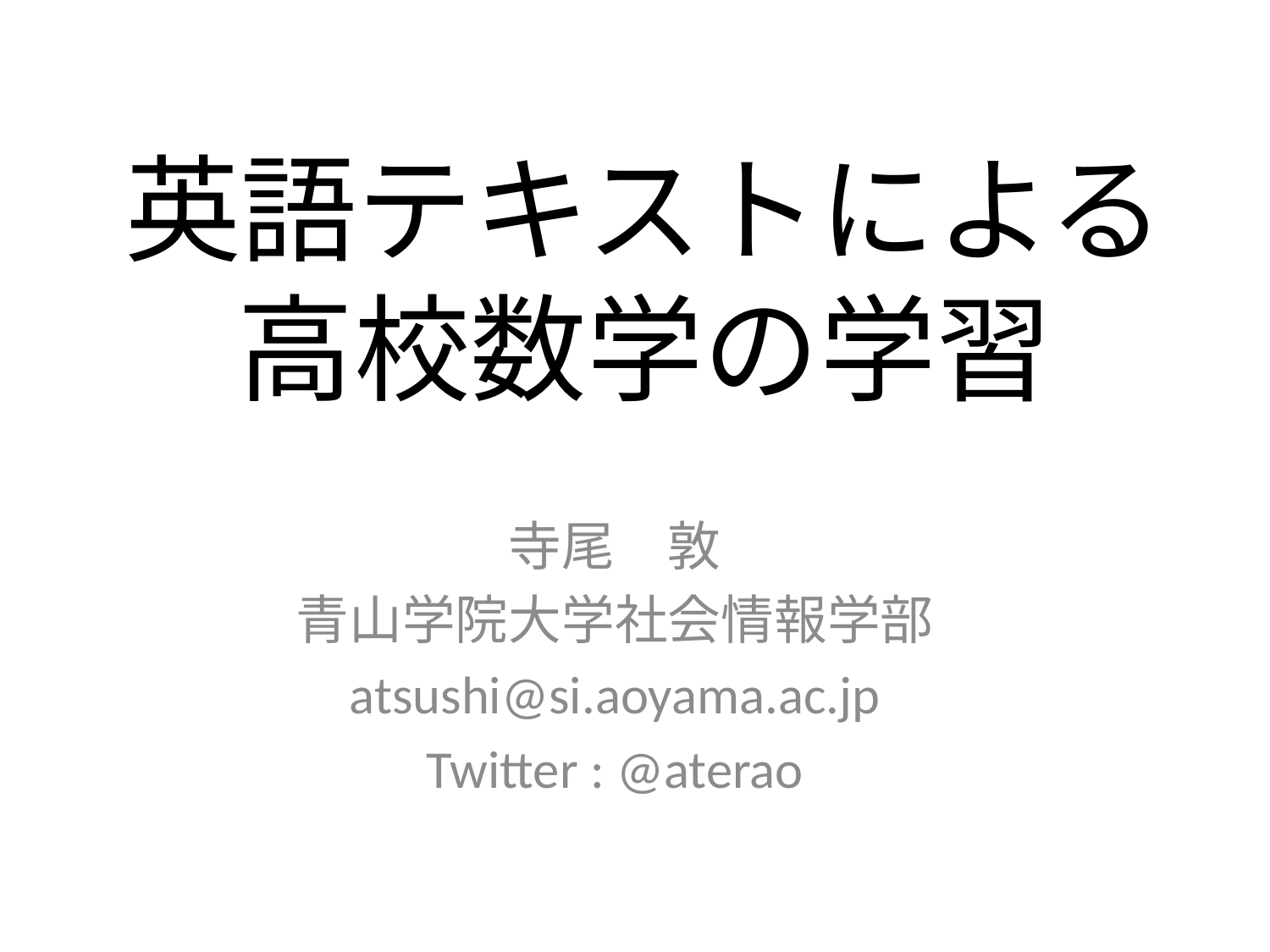

# 英語テキストによる 高校数学の学習
寺尾　敦
青山学院大学社会情報学部
atsushi@si.aoyama.ac.jp
Twitter : @aterao